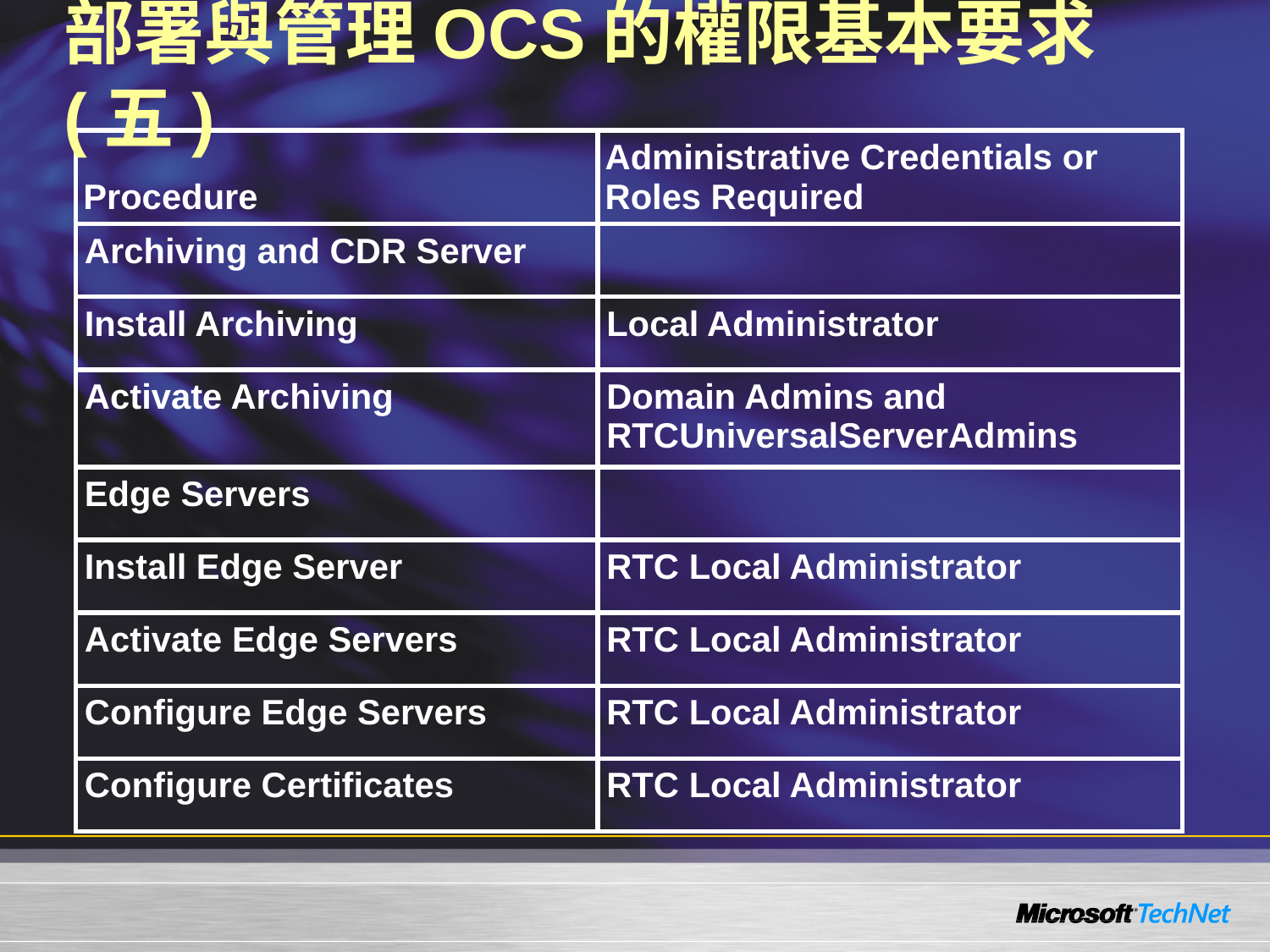

# 部署與管理OCS的權限基本要求(五)
| Procedure | Administrative Credentials or Roles Required |
| --- | --- |
| Archiving and CDR Server |  |
| Install Archiving | Local Administrator |
| Activate Archiving | Domain Admins and RTCUniversalServerAdmins |
| Edge Servers |  |
| Install Edge Server | RTC Local Administrator |
| Activate Edge Servers | RTC Local Administrator |
| Configure Edge Servers | RTC Local Administrator |
| Configure Certificates | RTC Local Administrator |